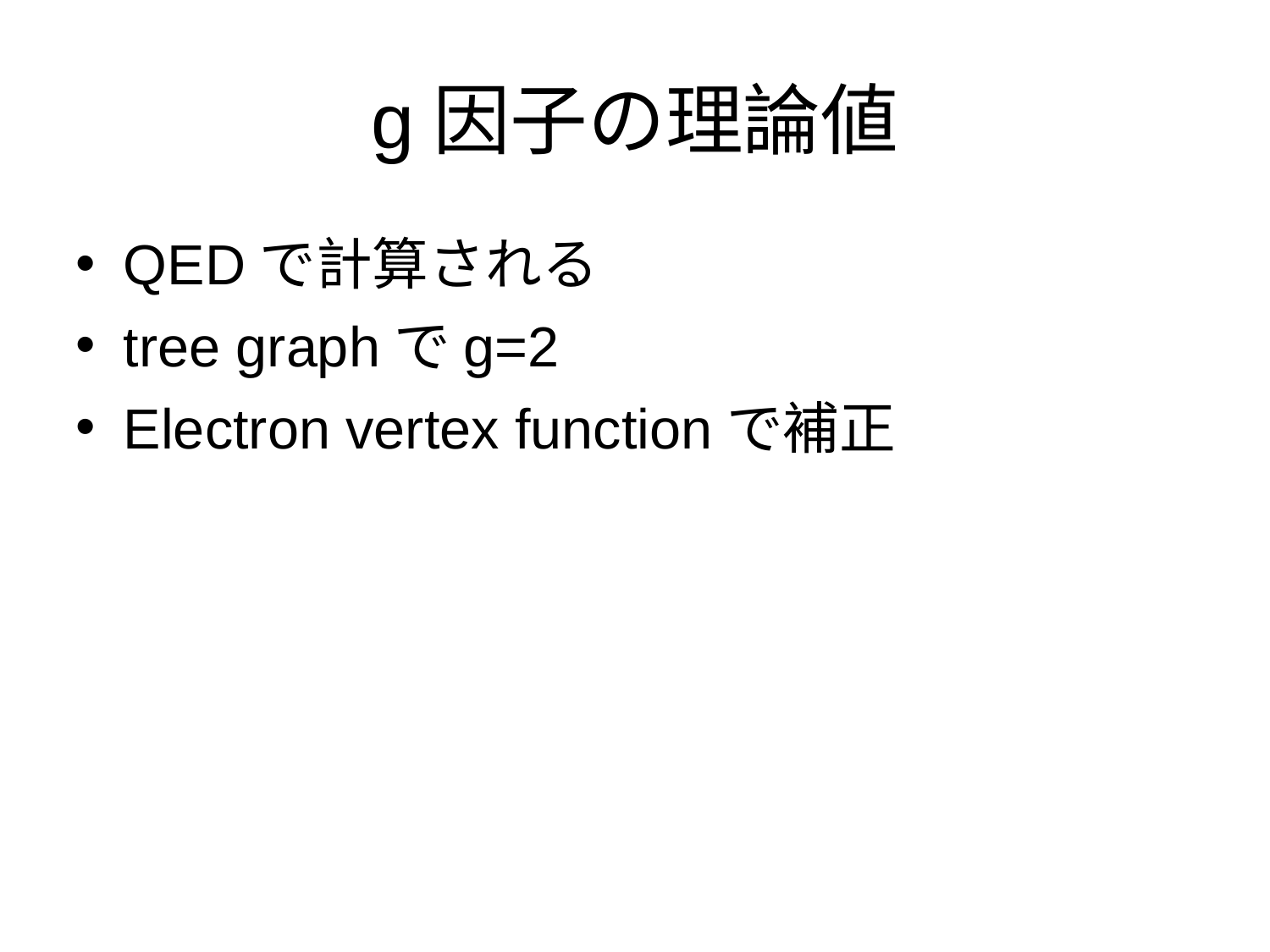

# g因子の理論値
QEDで計算される
tree graphでg=2
Electron vertex functionで補正